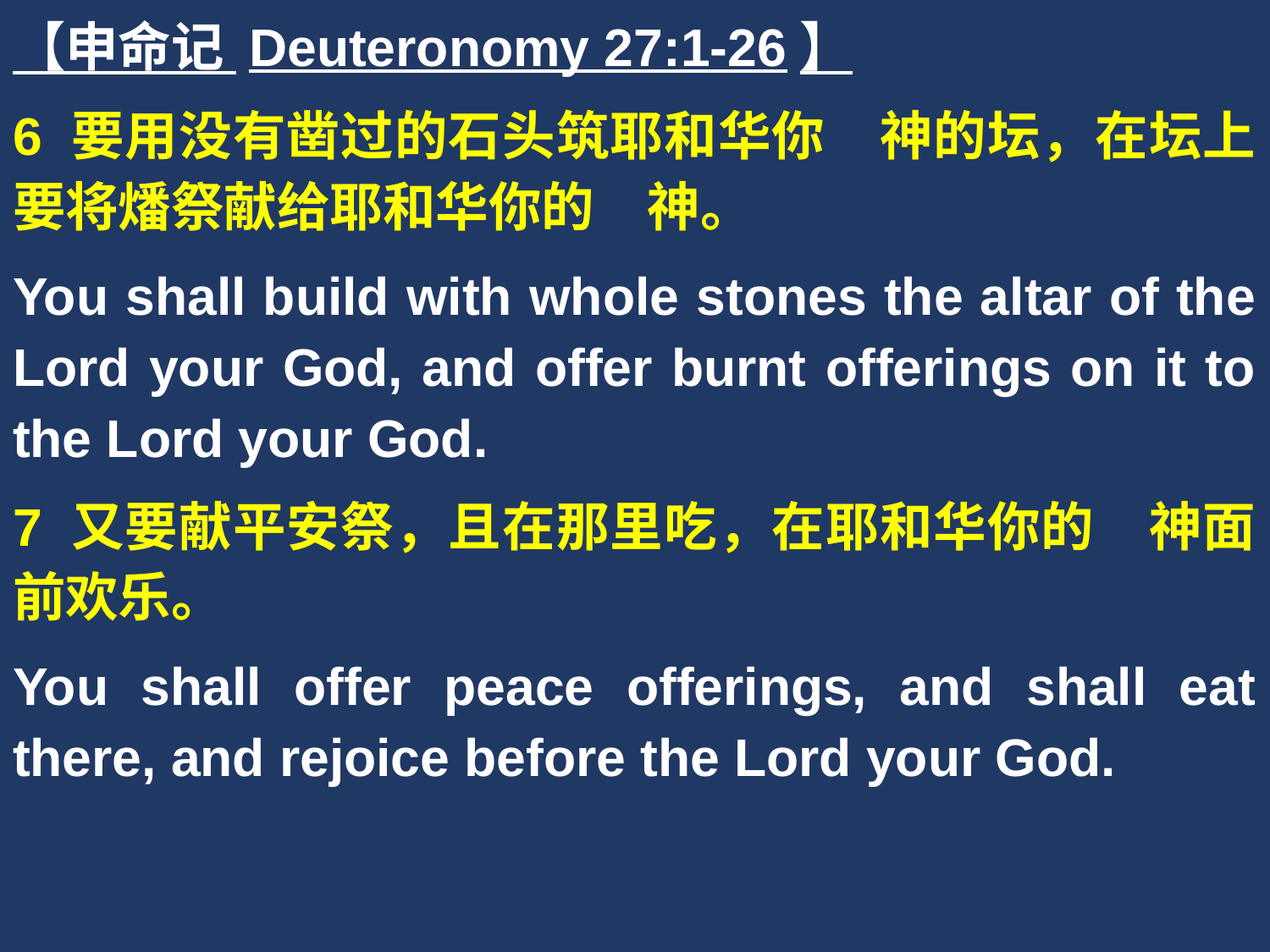

【申命记 Deuteronomy 27:1-26】
6 要用没有凿过的石头筑耶和华你　神的坛，在坛上要将燔祭献给耶和华你的　神。
You shall build with whole stones the altar of the Lord your God, and offer burnt offerings on it to the Lord your God.
7 又要献平安祭，且在那里吃，在耶和华你的　神面前欢乐。
You shall offer peace offerings, and shall eat there, and rejoice before the Lord your God.